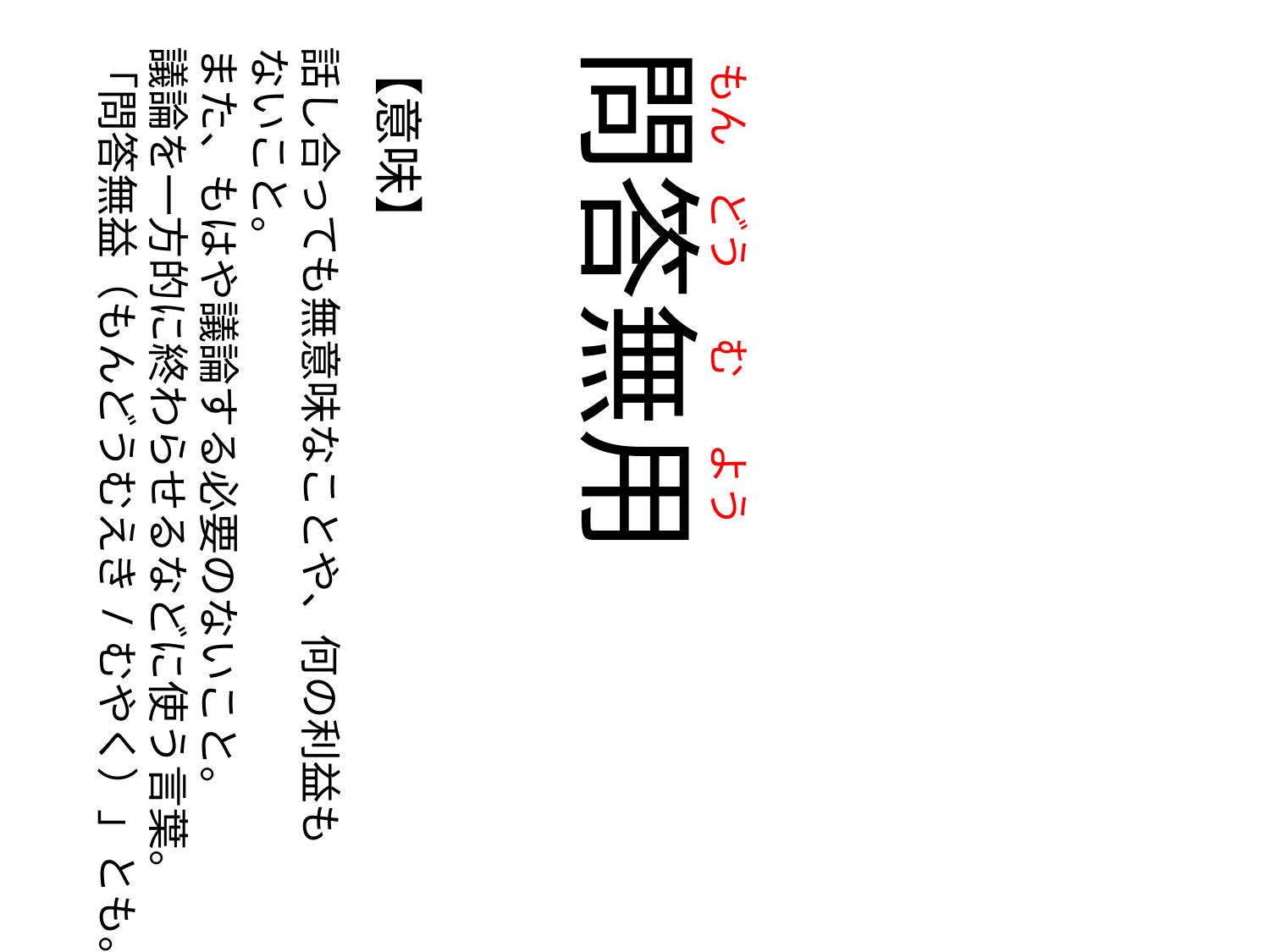

もん
の
どう
の
む
の
よう
話し合っても無意味なことや、何の利益も
ないこと。
また、もはや議論する必要のないこと。
議論を一方的に終わらせるなどに使う言葉。「問答無益（もんどうむえき/むやく）」とも。
【意味】
問答無用